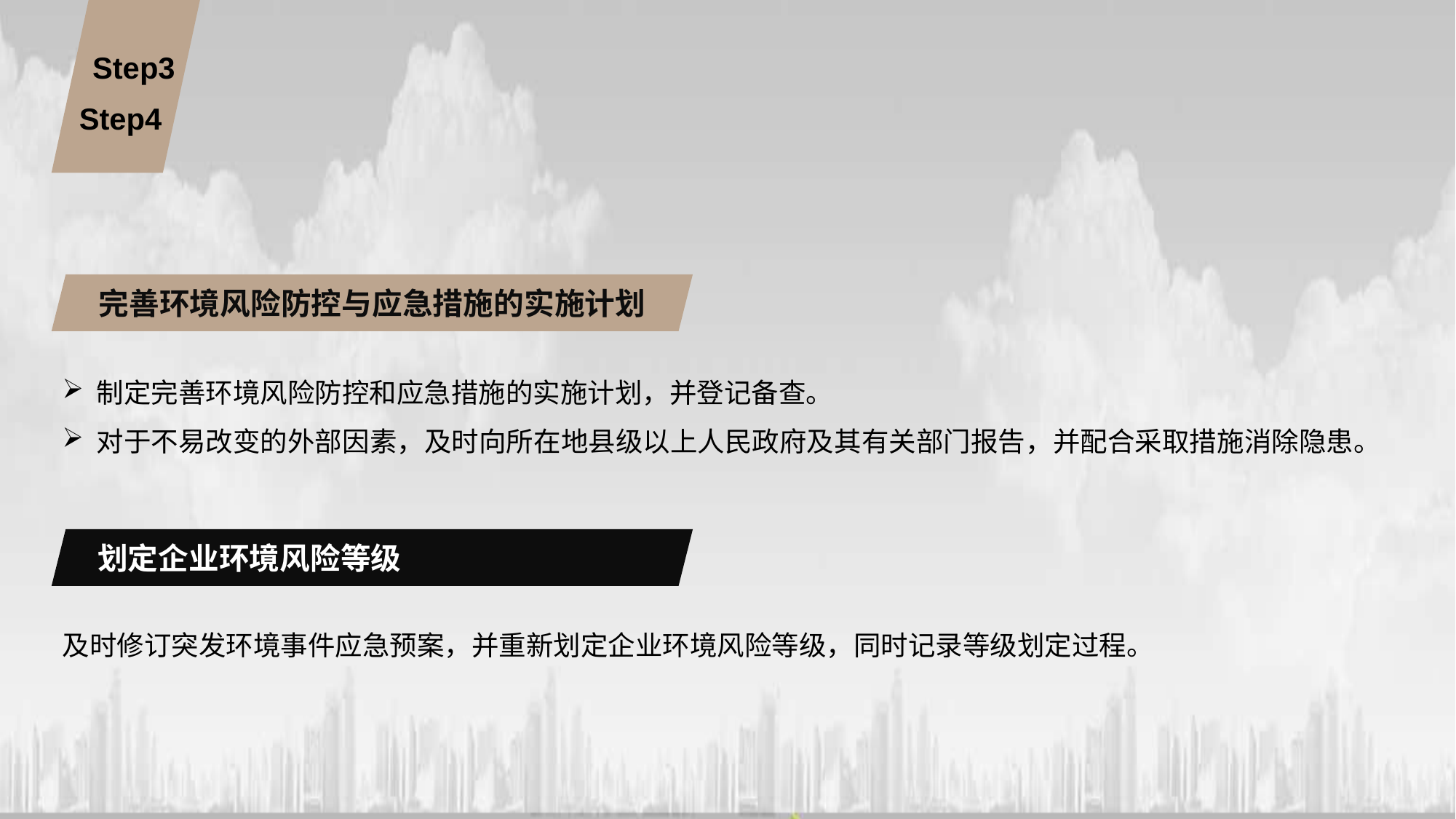

Step3
Step4

完善环境风险防控与应急措施的实施计划
制定完善环境风险防控和应急措施的实施计划，并登记备查。
对于不易改变的外部因素，及时向所在地县级以上人民政府及其有关部门报告，并配合采取措施消除隐患。

划定企业环境风险等级
及时修订突发环境事件应急预案，并重新划定企业环境风险等级，同时记录等级划定过程。